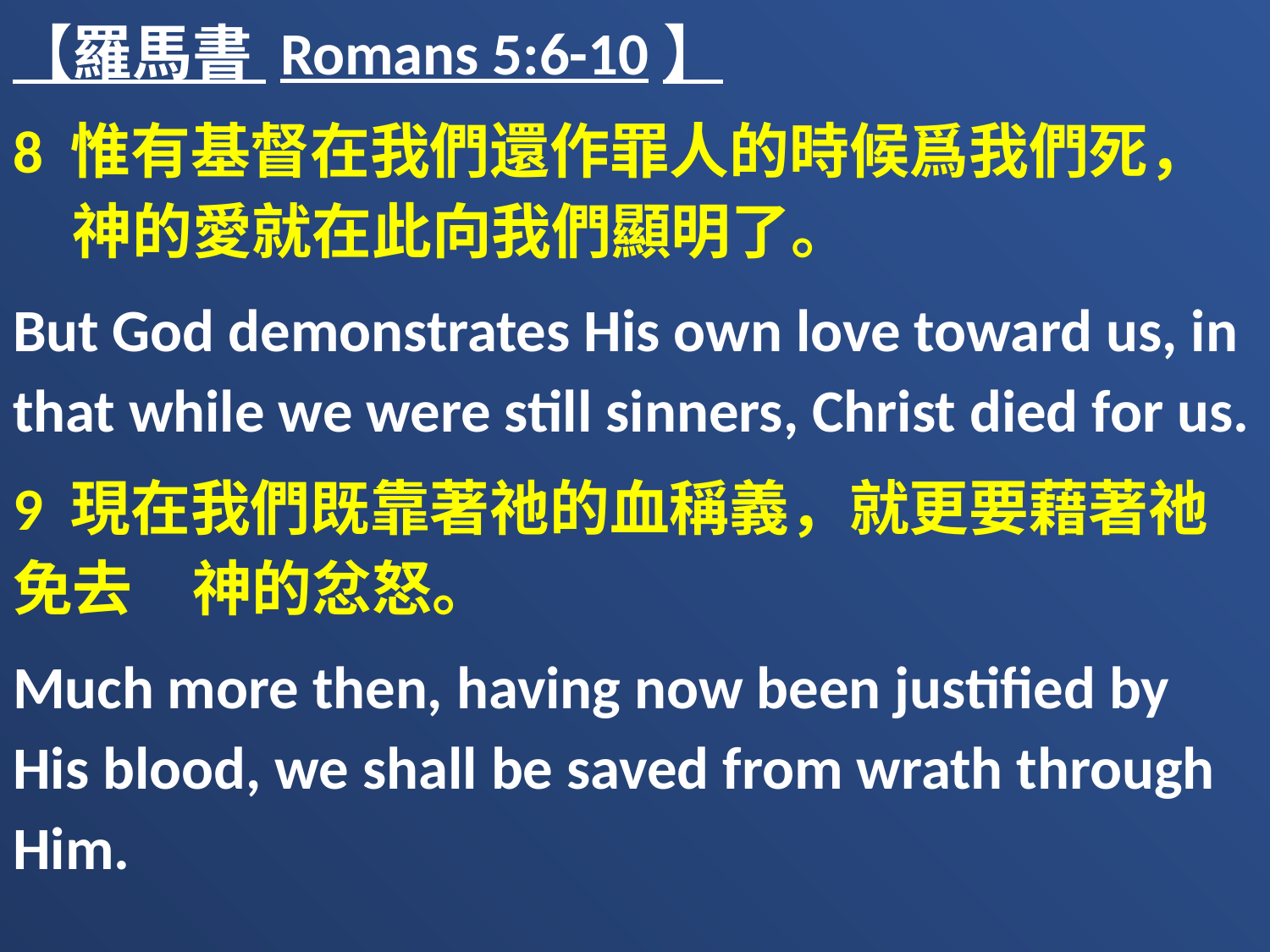

【羅馬書 Romans 5:6-10】
8 惟有基督在我們還作罪人的時候爲我們死，　神的愛就在此向我們顯明了。
But God demonstrates His own love toward us, in that while we were still sinners, Christ died for us.
9 現在我們既靠著祂的血稱義，就更要藉著祂免去　神的忿怒。
Much more then, having now been justified by His blood, we shall be saved from wrath through Him.